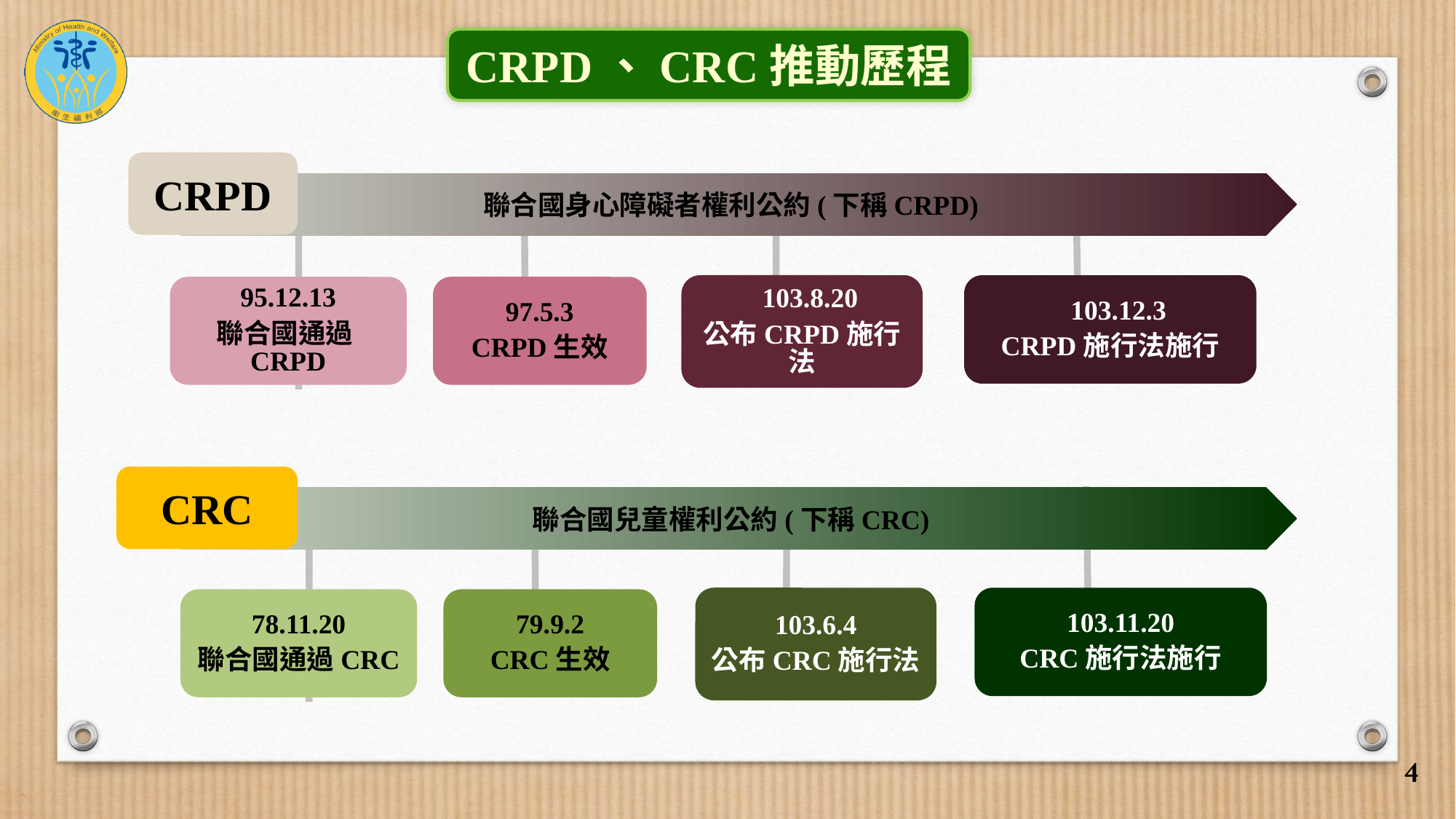

CRPD、CRC推動歷程
CRPD
聯合國身心障礙者權利公約(下稱CRPD)

 103.8.20
公布CRPD施行法
 103.12.3
CRPD施行法施行
95.12.13
聯合國通過CRPD
97.5.3
CRPD生效
CRC

聯合國兒童權利公約(下稱CRC)

103.6.4
公布CRC施行法
103.11.20
CRC施行法施行
78.11.20
聯合國通過CRC
79.9.2
CRC生效
4